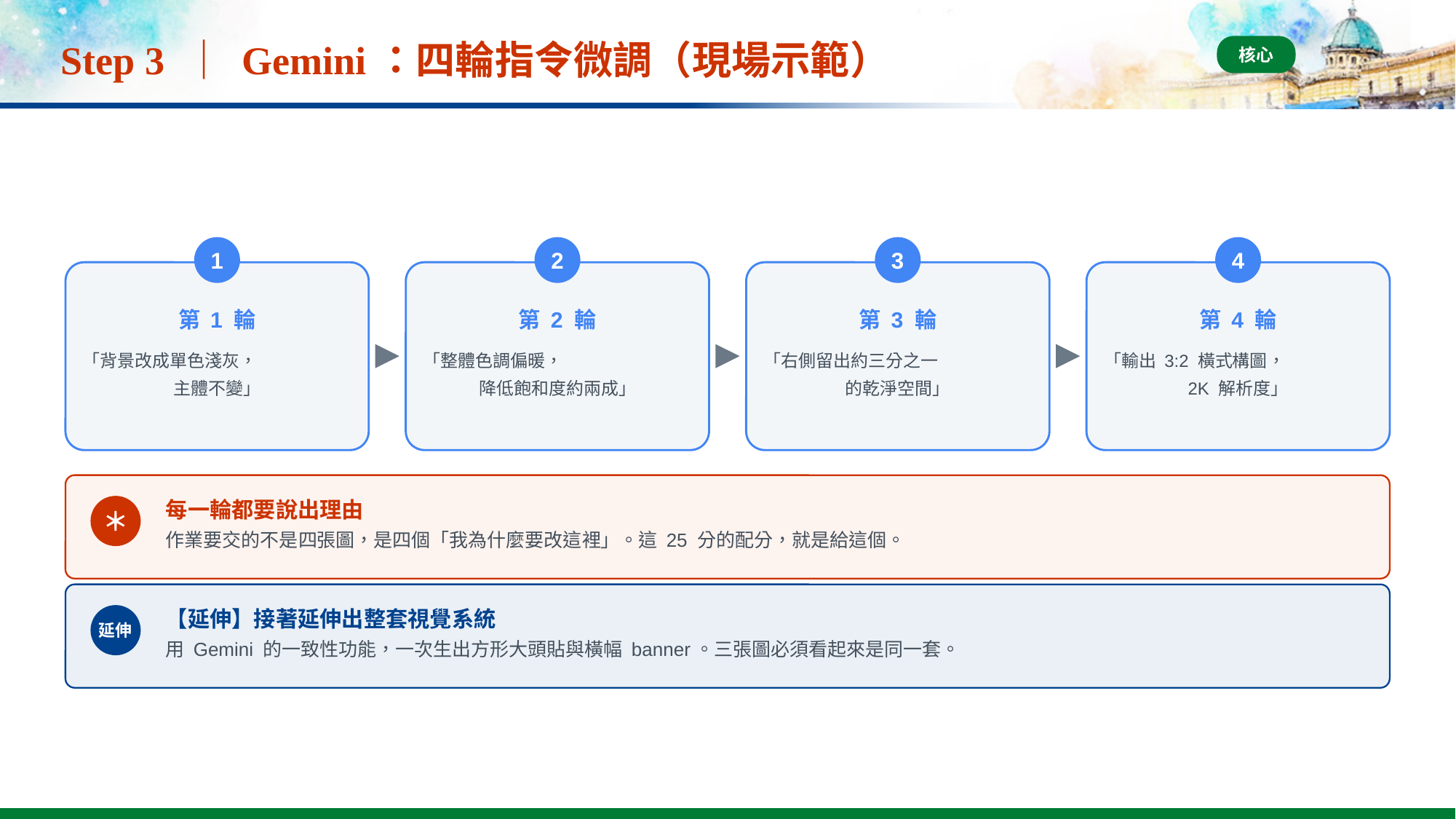

# Step 3 ｜ Gemini：四輪指令微調（現場示範）
核心
1
2
3
4

第 1 輪
第 2 輪
第 3 輪
第 4 輪

「背景改成單色淺灰，
主體不變」
「整體色調偏暖，
降低飽和度約兩成」
「右側留出約三分之一
的乾淨空間」
「輸出 3:2 橫式構圖，
2K 解析度」

每一輪都要說出理由
＊
作業要交的不是四張圖，是四個「我為什麼要改這裡」。這 25 分的配分，就是給這個。

【延伸】接著延伸出整套視覺系統
延伸
用 Gemini 的一致性功能，一次生出方形大頭貼與橫幅 banner。三張圖必須看起來是同一套。